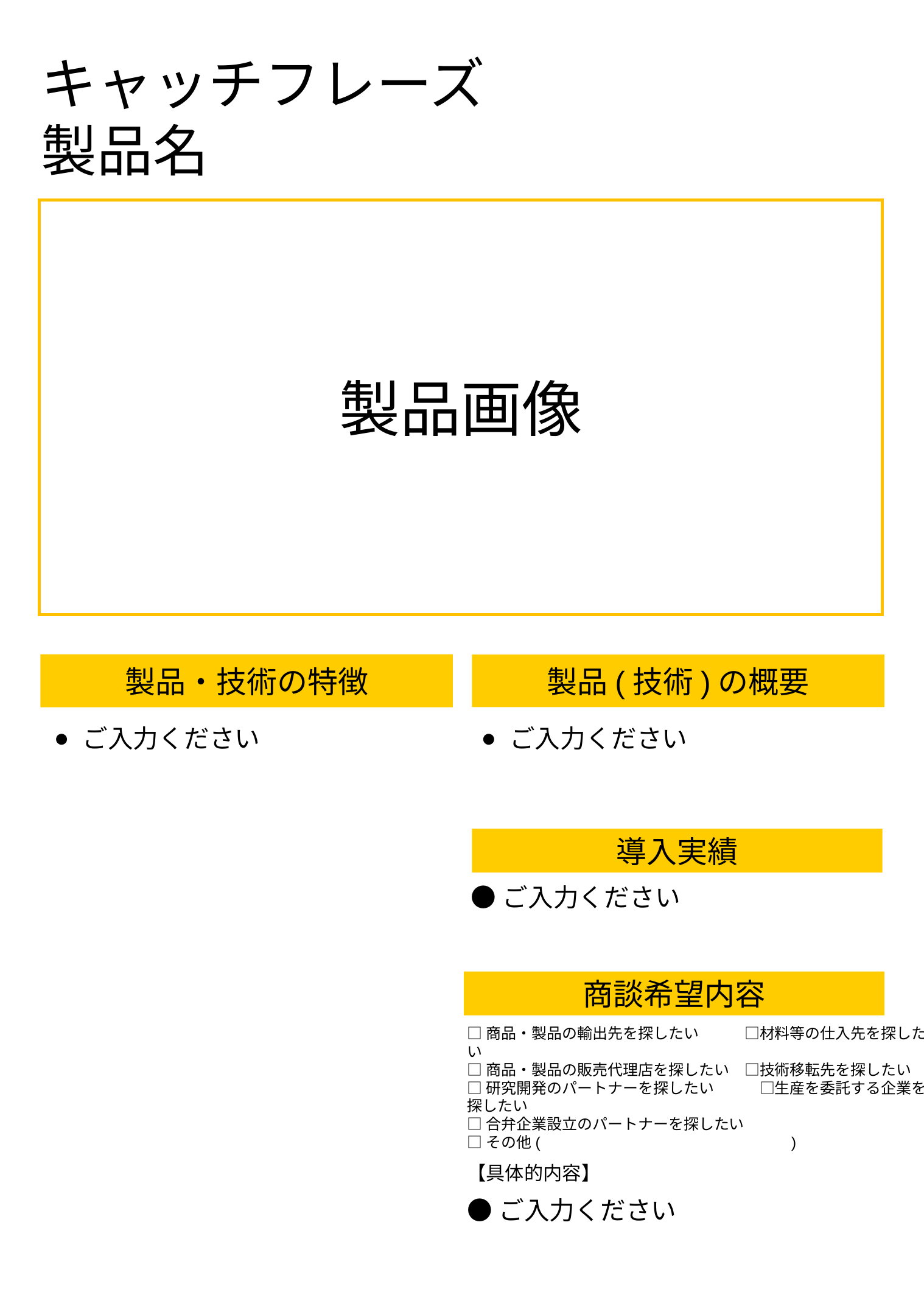

キャッチフレーズ
製品名

製品画像
製品・技術の特徴
製品(技術)の概要
ご入力ください
ご入力ください
導入実績
●ご入力ください
商談希望内容
□商品・製品の輸出先を探したい　　　□材料等の仕入先を探したい
□商品・製品の販売代理店を探したい　□技術移転先を探したい
□研究開発のパートナーを探したい　　　□生産を委託する企業を探したい
□合弁企業設立のパートナーを探したい
□その他(　　　　　　　　　　　　　　　　)
【具体的内容】
●ご入力ください